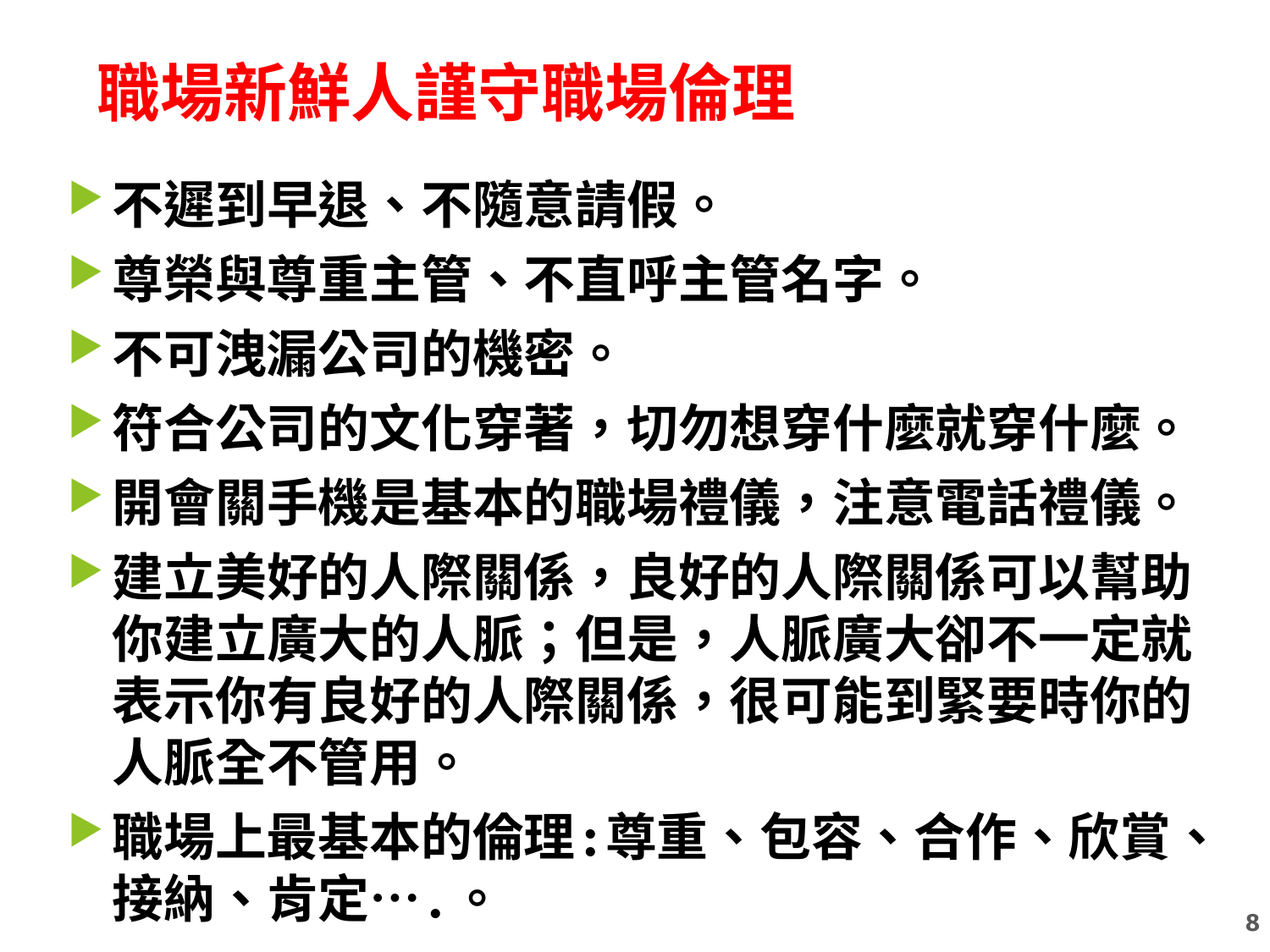

8
# 職場新鮮人謹守職場倫理
不遲到早退、不隨意請假。
尊榮與尊重主管、不直呼主管名字。
不可洩漏公司的機密。
符合公司的文化穿著，切勿想穿什麼就穿什麼。
開會關手機是基本的職場禮儀，注意電話禮儀。
建立美好的人際關係，良好的人際關係可以幫助你建立廣大的人脈；但是，人脈廣大卻不一定就表示你有良好的人際關係，很可能到緊要時你的人脈全不管用。
職場上最基本的倫理:尊重、包容、合作、欣賞、接納、肯定….。